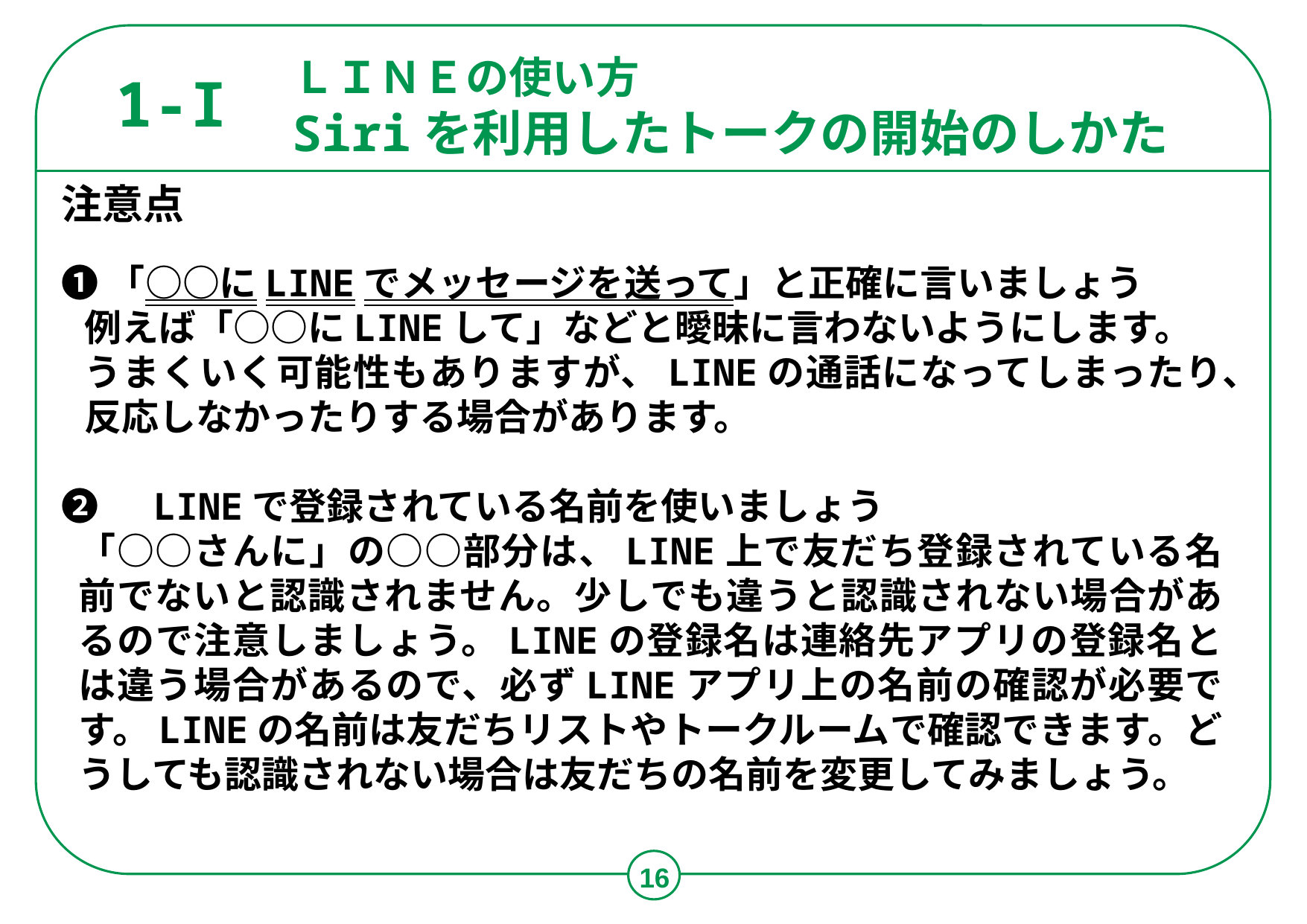

ＬＩＮＥの使い方
Siriを利用したトークの開始のしかた
1-I
注意点
❶「○○にLINEでメッセージを送って」と正確に言いましょう
例えば「○○にLINEして」などと曖昧に言わないようにします。
うまくいく可能性もありますが、LINEの通話になってしまったり、反応しなかったりする場合があります。

❷　LINEで登録されている名前を使いましょう
「○○さんに」の○○部分は、LINE上で友だち登録されている名前でないと認識されません。少しでも違うと認識されない場合があるので注意しましょう。LINEの登録名は連絡先アプリの登録名とは違う場合があるので、必ずLINEアプリ上の名前の確認が必要です。LINEの名前は友だちリストやトークルームで確認できます。どうしても認識されない場合は友だちの名前を変更してみましょう。